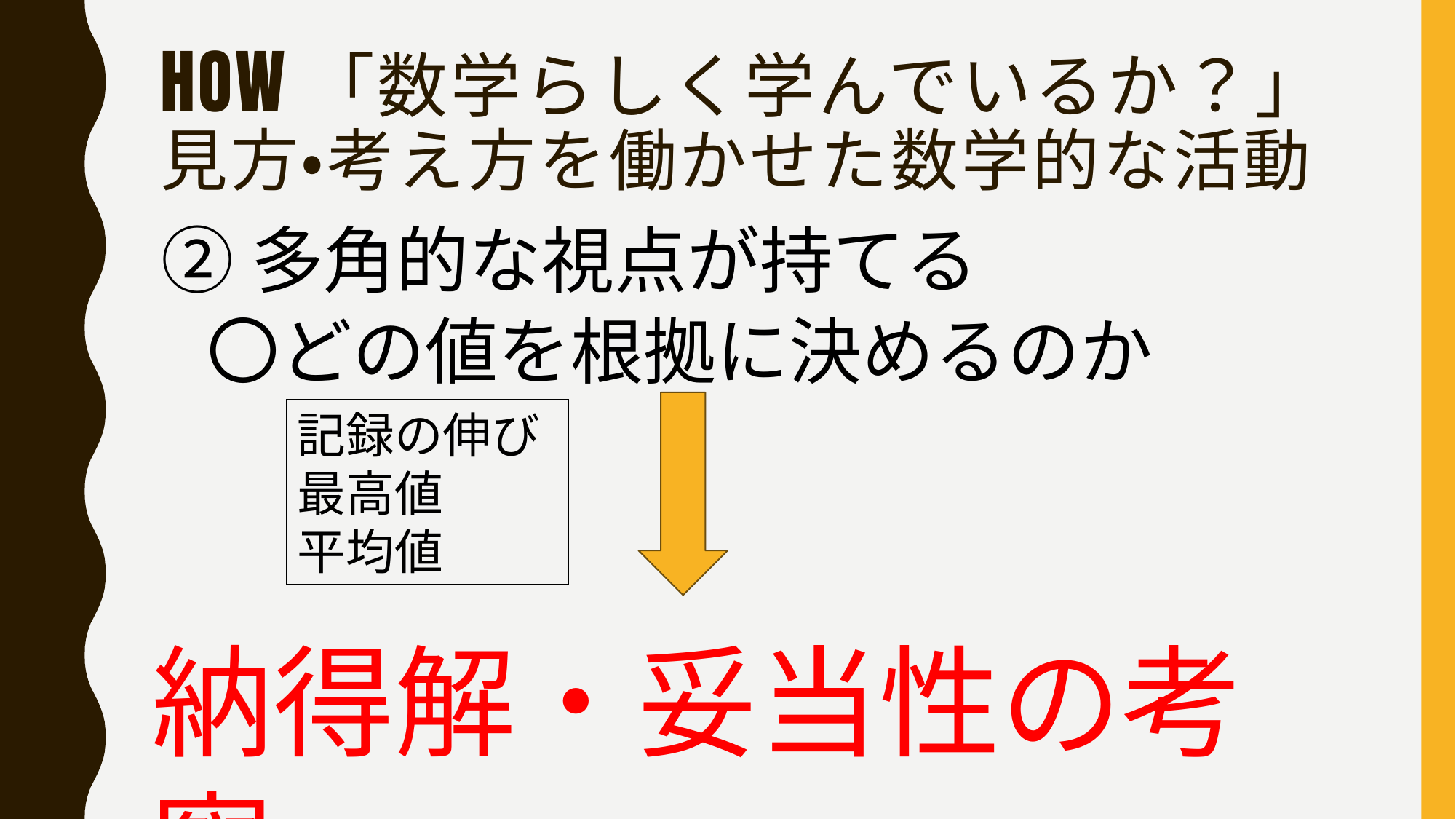

# HOW「数学らしく学んでいるか？」見方・考え方を働かせた数学的な活動
②多角的な視点が持てる
〇どの値を根拠に決めるのか

記録の伸び
最高値
平均値
納得解・妥当性の考察